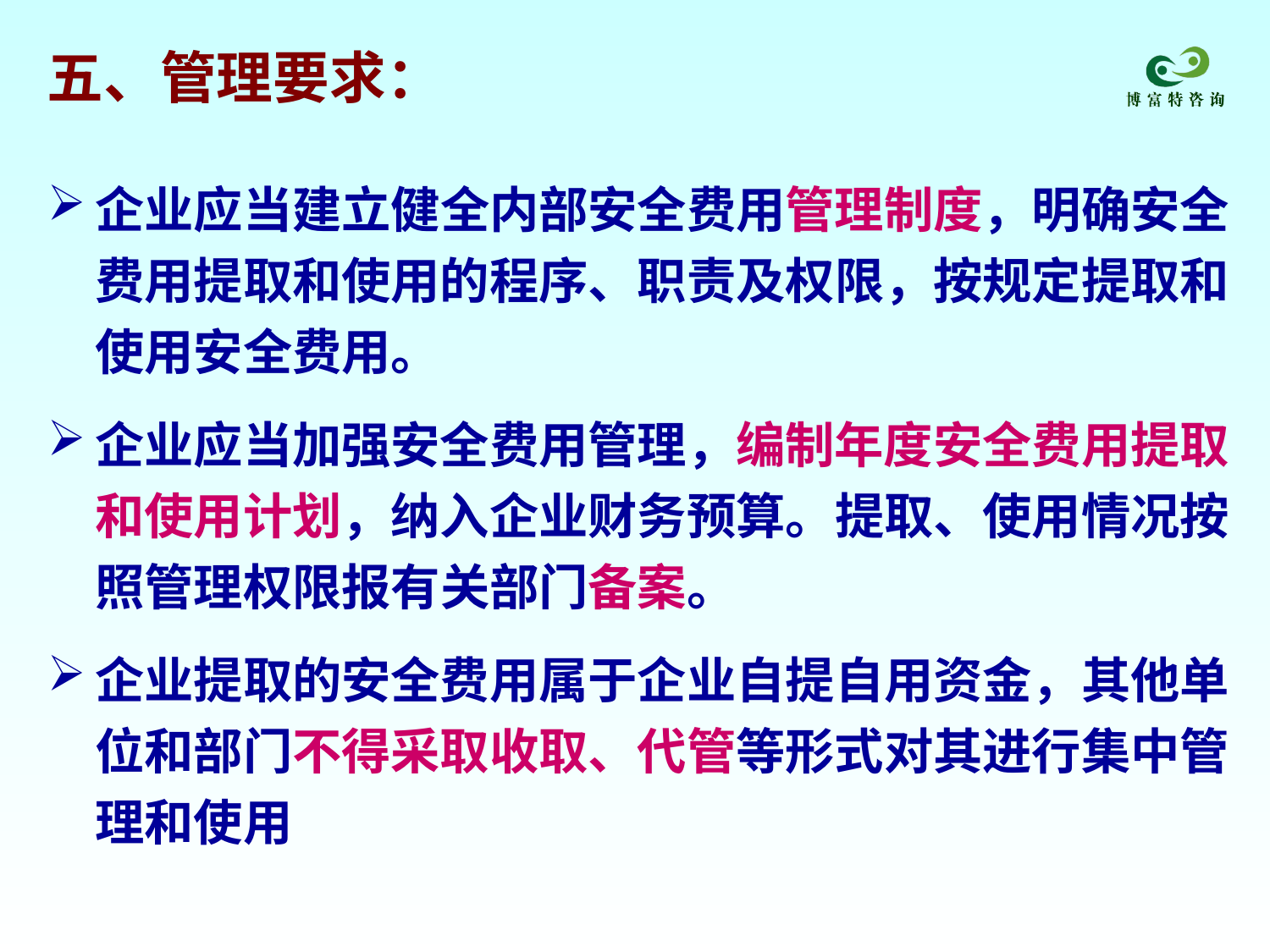

五、管理要求：

企业应当建立健全内部安全费用管理制度，明确安全费用提取和使用的程序、职责及权限，按规定提取和使用安全费用。
企业应当加强安全费用管理，编制年度安全费用提取和使用计划，纳入企业财务预算。提取、使用情况按照管理权限报有关部门备案。
企业提取的安全费用属于企业自提自用资金，其他单位和部门不得采取收取、代管等形式对其进行集中管理和使用